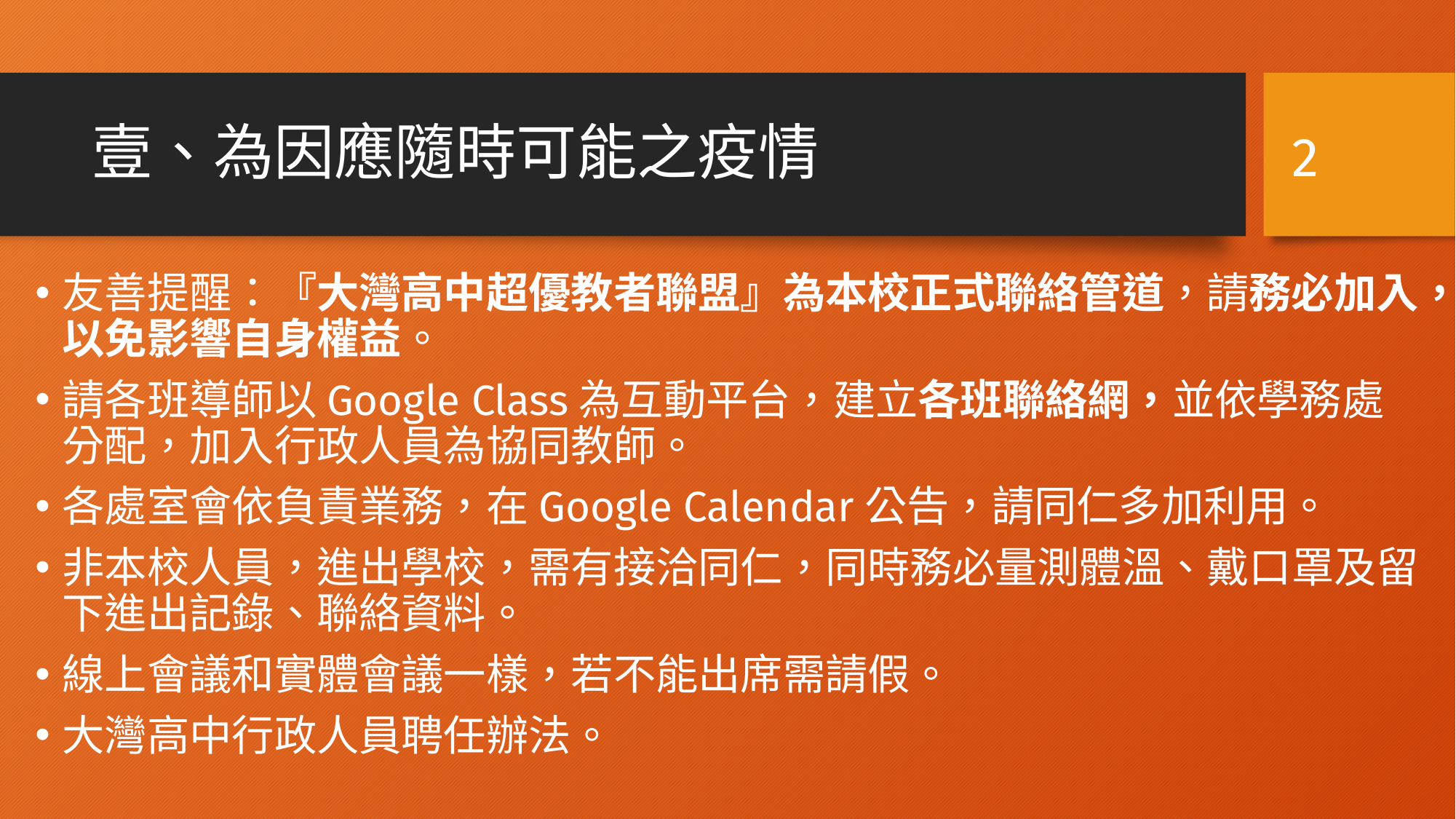

2
# 壹、為因應隨時可能之疫情
友善提醒：『大灣高中超優教者聯盟』為本校正式聯絡管道，請務必加入，以免影響自身權益。
請各班導師以Google Class為互動平台，建立各班聯絡網，並依學務處分配，加入行政人員為協同教師。
各處室會依負責業務，在Google Calendar公告，請同仁多加利用。
非本校人員，進出學校，需有接洽同仁，同時務必量測體溫、戴口罩及留下進出記錄、聯絡資料。
線上會議和實體會議一樣，若不能出席需請假。
大灣高中行政人員聘任辦法。